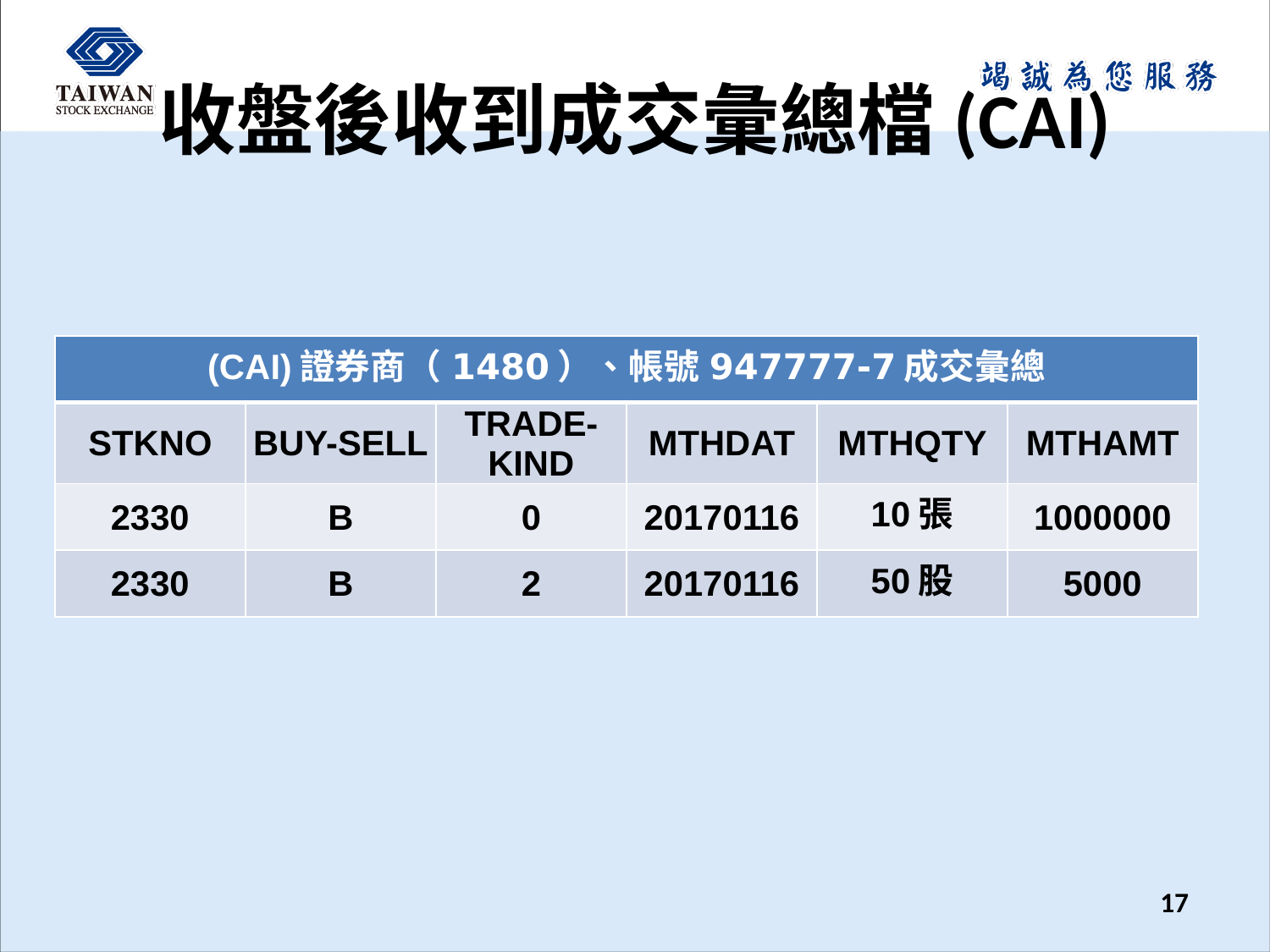

# 收盤後收到成交彙總檔(CAI)
| (CAI)證券商（1480）、帳號947777-7成交彙總 |  |  |  |  |  |
| --- | --- | --- | --- | --- | --- |
| STKNO | BUY-SELL | TRADE-KIND | MTHDAT | MTHQTY | MTHAMT |
| 2330 | B | 0 | 20170116 | 10張 | 1000000 |
| 2330 | B | 2 | 20170116 | 50股 | 5000 |
17